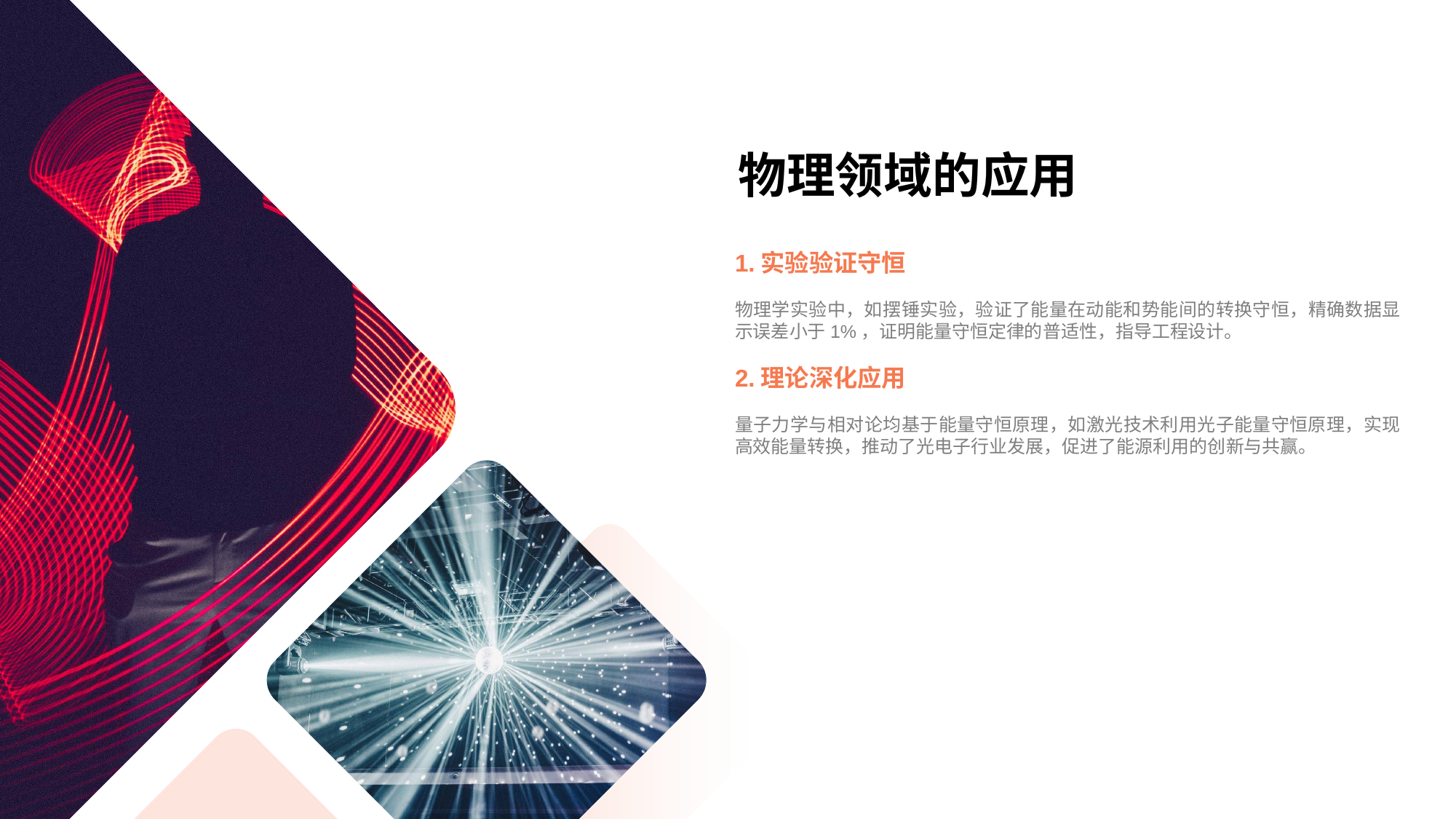

物理领域的应用
1.实验验证守恒
物理学实验中，如摆锤实验，验证了能量在动能和势能间的转换守恒，精确数据显示误差小于1%，证明能量守恒定律的普适性，指导工程设计。
2.理论深化应用
量子力学与相对论均基于能量守恒原理，如激光技术利用光子能量守恒原理，实现高效能量转换，推动了光电子行业发展，促进了能源利用的创新与共赢。